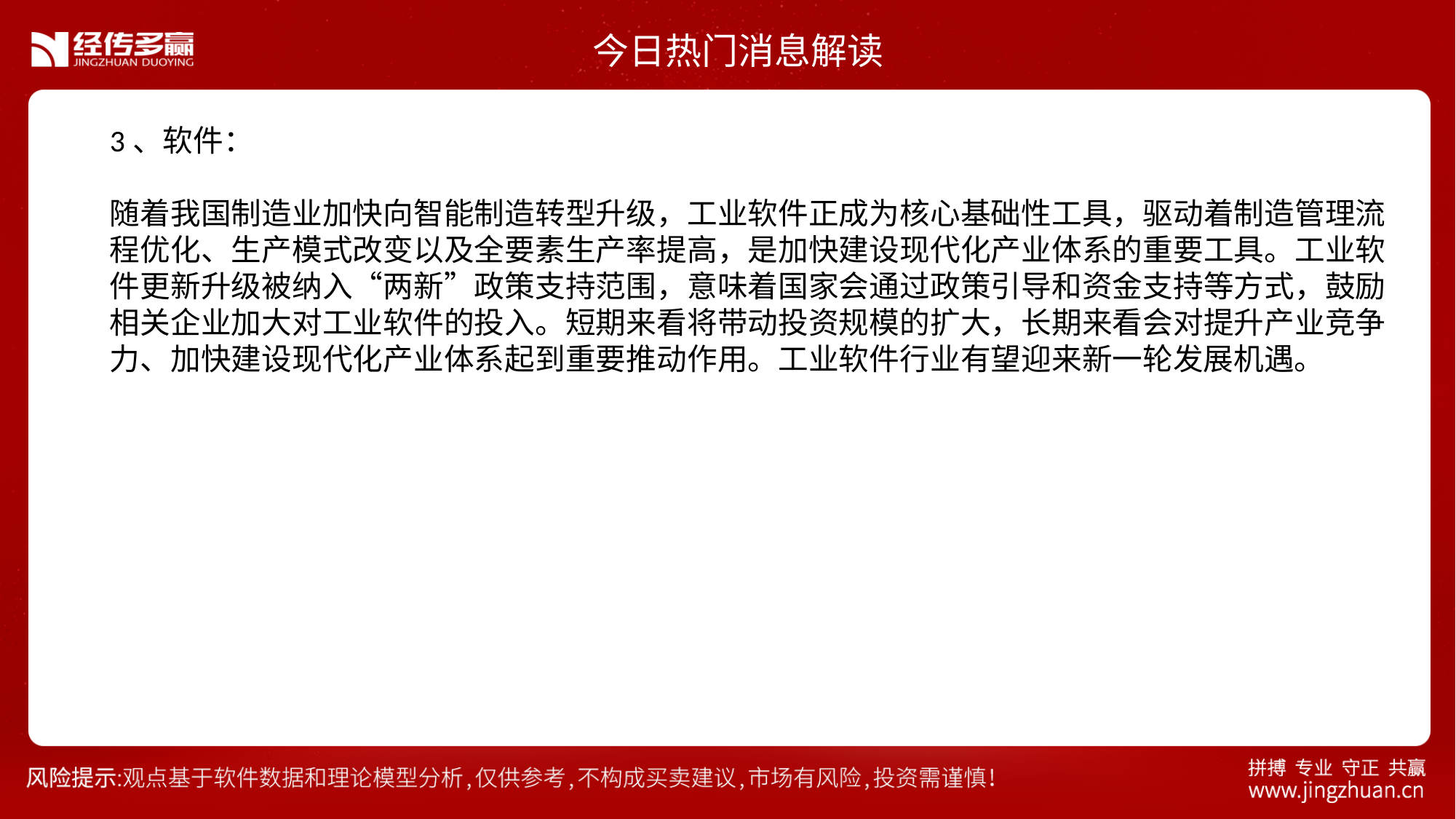

今日热门消息解读
3、软件：

随着我国制造业加快向智能制造转型升级，工业软件正成为核心基础性工具，驱动着制造管理流程优化、生产模式改变以及全要素生产率提高，是加快建设现代化产业体系的重要工具。工业软件更新升级被纳入“两新”政策支持范围，意味着国家会通过政策引导和资金支持等方式，鼓励相关企业加大对工业软件的投入。短期来看将带动投资规模的扩大，长期来看会对提升产业竞争力、加快建设现代化产业体系起到重要推动作用。工业软件行业有望迎来新一轮发展机遇。